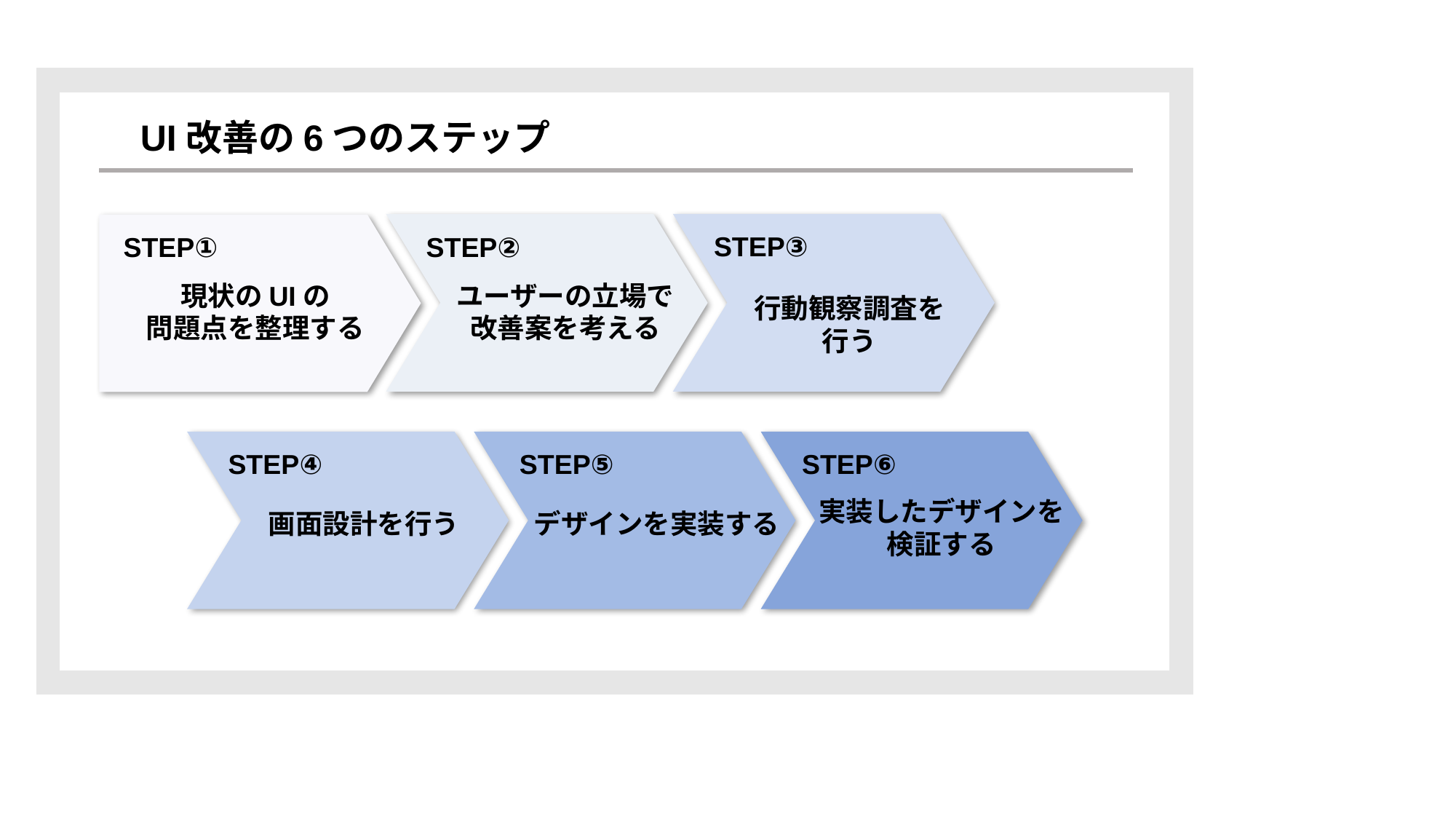

UI改善の6つのステップ

STEP③
STEP②
STEP①
現状のUIの
問題点を整理する
ユーザーの立場で改善案を考える
行動観察調査を行う

STEP④
STEP⑤
STEP⑥
実装したデザインを検証する
画面設計を行う
デザインを実装する